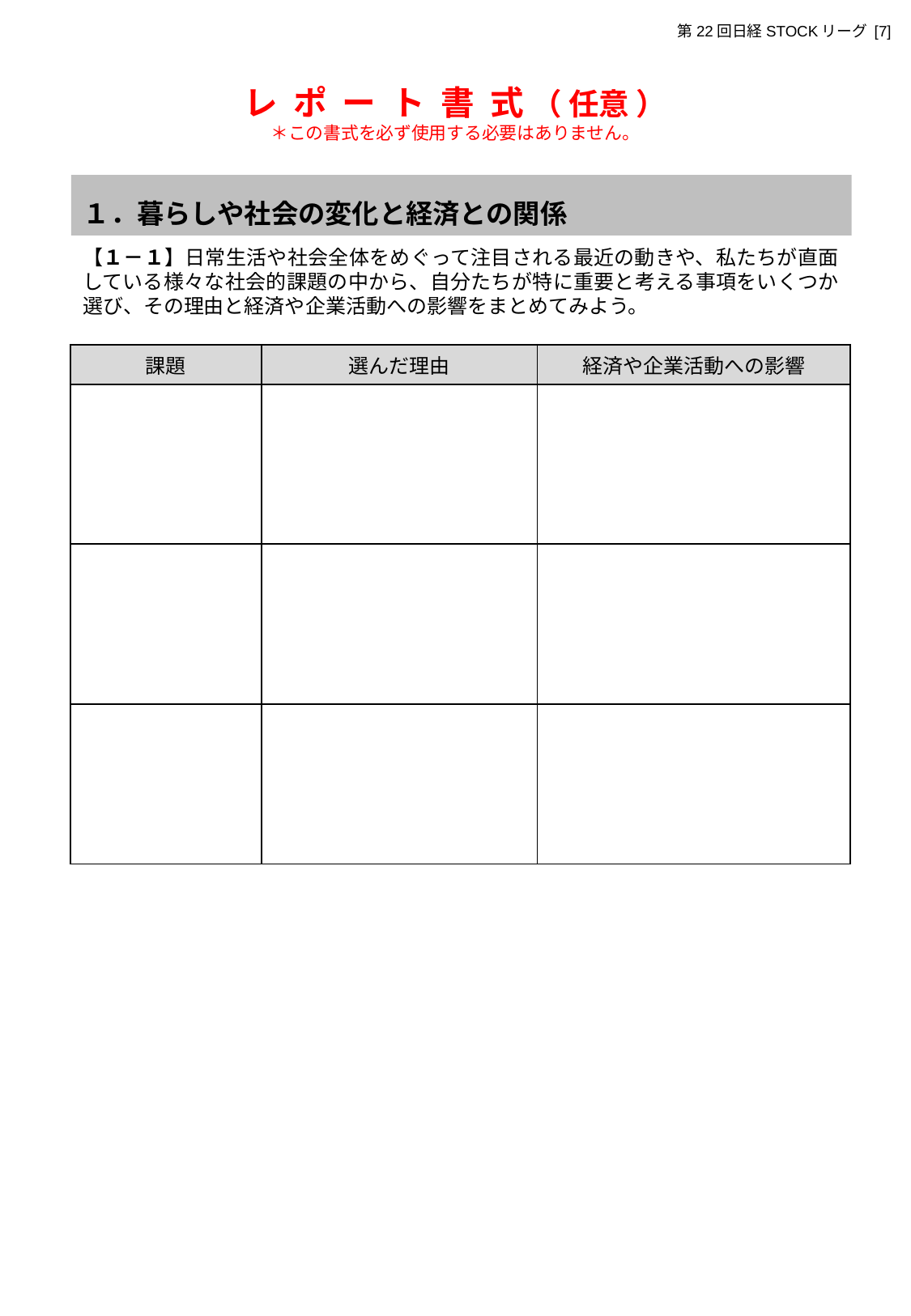

第22回日経STOCKリーグ [7]
レ  ポ  ー  ト  書  式 （ 任意 ）
＊この書式を必ず使用する必要はありません。
１．暮らしや社会の変化と経済との関係
【１－１】日常生活や社会全体をめぐって注目される最近の動きや、私たちが直面している様々な社会的課題の中から、自分たちが特に重要と考える事項をいくつか選び、その理由と経済や企業活動への影響をまとめてみよう。
| 課題 | 選んだ理由 | 経済や企業活動への影響 |
| --- | --- | --- |
|  |  |  |
|  |  |  |
|  |  |  |